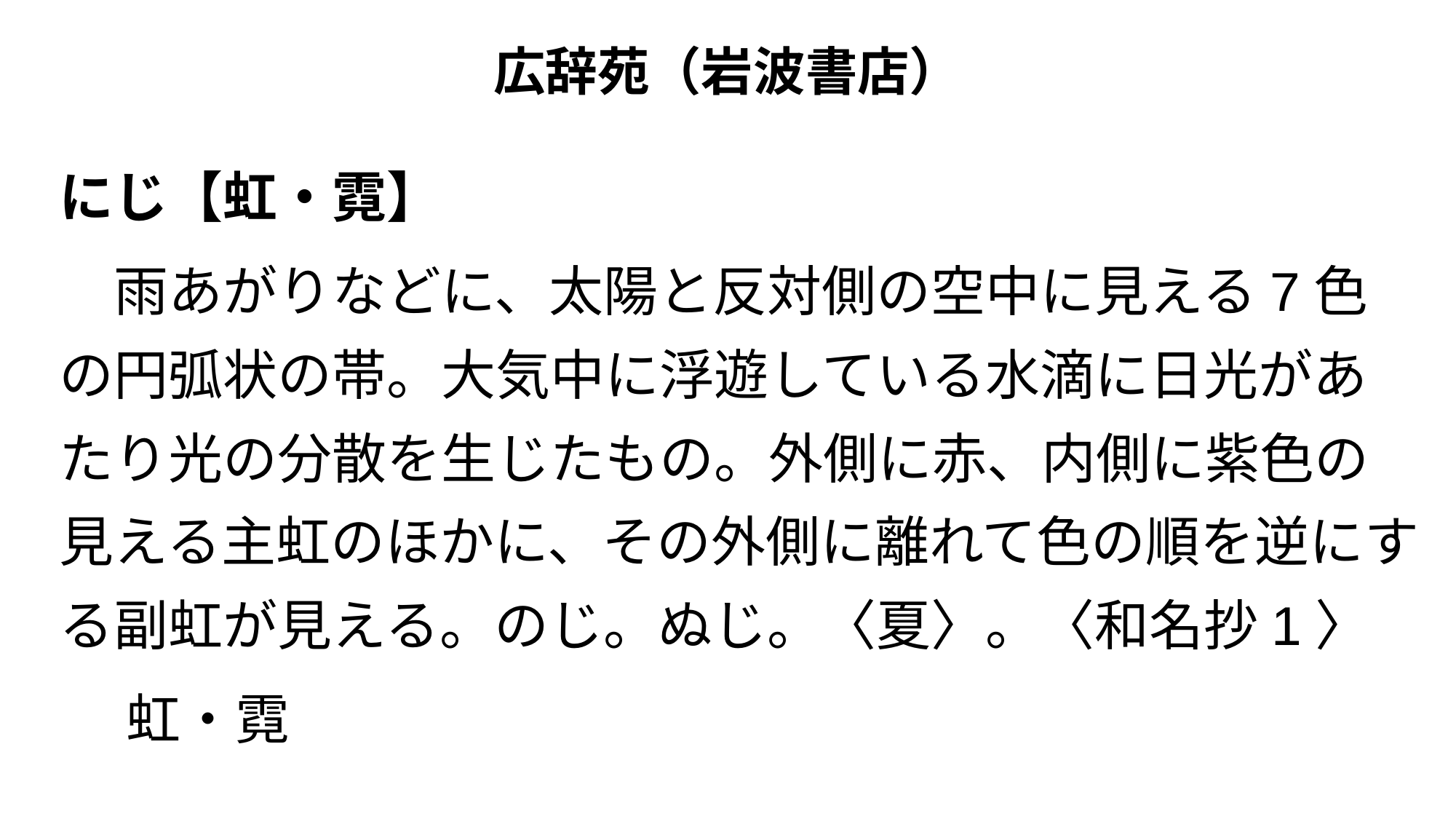

# 広辞苑（岩波書店）
にじ【虹・霓】
　雨あがりなどに、太陽と反対側の空中に見える7色の円弧状の帯。大気中に浮遊している水滴に日光があたり光の分散を生じたもの。外側に赤、内側に紫色の見える主虹のほかに、その外側に離れて色の順を逆にする副虹が見える。のじ。ぬじ。〈夏〉。〈和名抄1〉
　 虹・霓